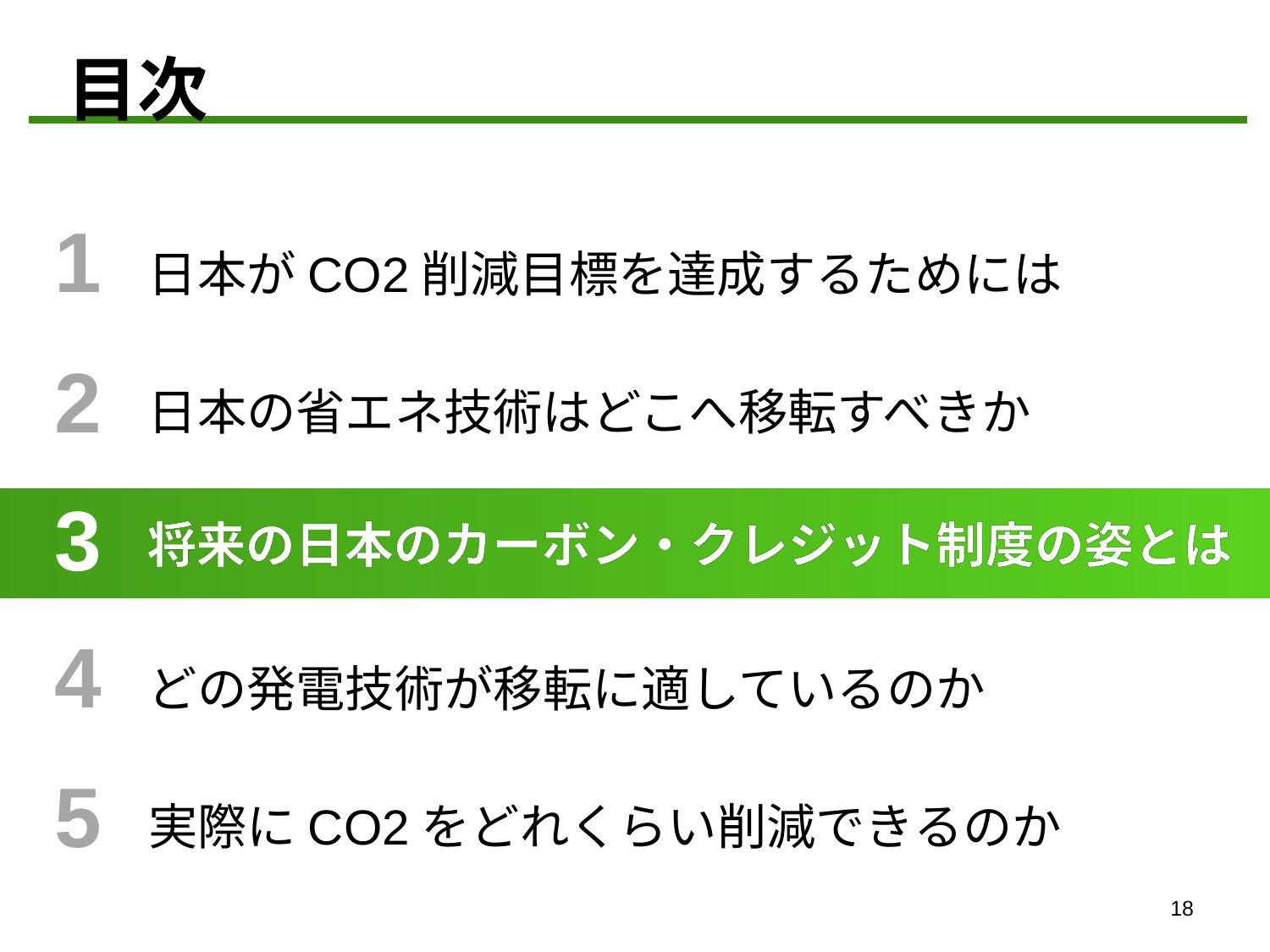

目次
1
日本がCO2削減目標を達成するためには
日本の省エネ技術はどこへ移転すべきか
2
3
将来の日本のカーボン・クレジット制度の姿とは
3
　　 　将来の日本のカーボン・クレジット制度の姿とは
4
どの発電技術が移転に適しているのか
5
実際にCO2をどれくらい削減できるのか
18